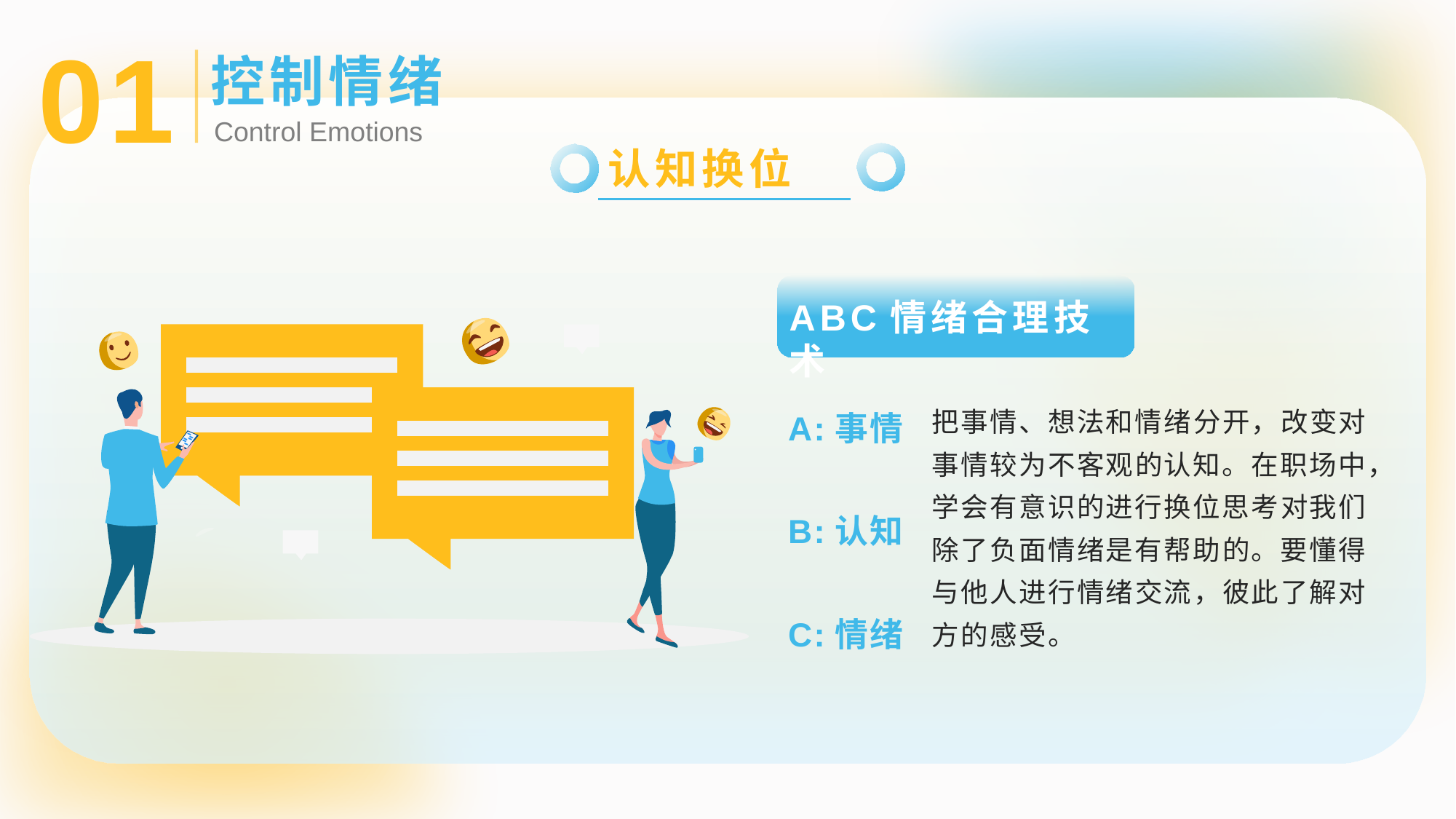

01
控制情绪
Control Emotions
认知换位

ABC情绪合理技术

A:事情
把事情、想法和情绪分开，改变对事情较为不客观的认知。在职场中，学会有意识的进行换位思考对我们除了负面情绪是有帮助的。要懂得与他人进行情绪交流，彼此了解对方的感受。
B:认知
C:情绪